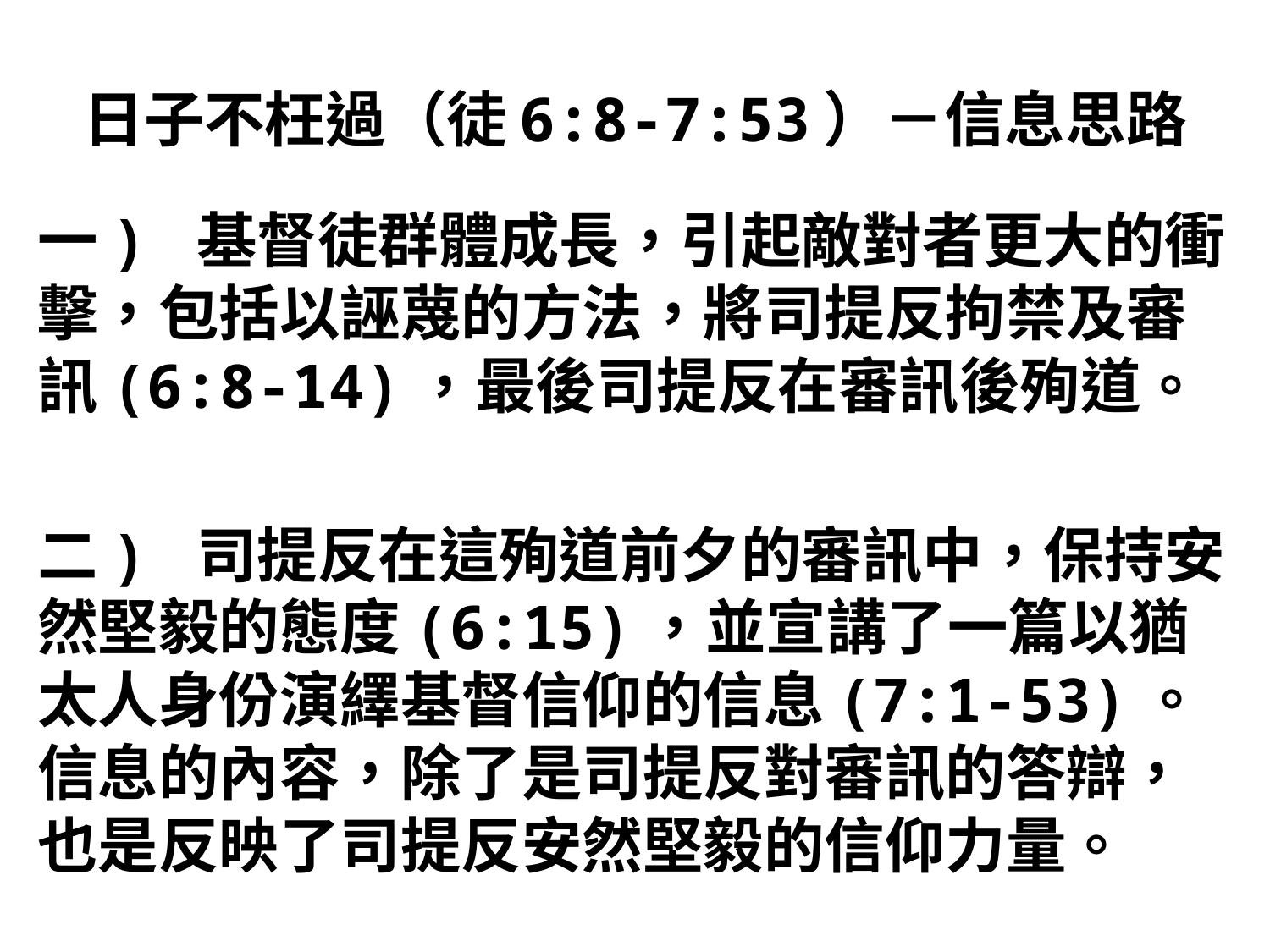

# 日子不枉過（徒6:8-7:53）－信息思路
一) 基督徒群體成長，引起敵對者更大的衝擊，包括以誣蔑的方法，將司提反拘禁及審訊(6:8-14)，最後司提反在審訊後殉道。

二) 司提反在這殉道前夕的審訊中，保持安然堅毅的態度(6:15)，並宣講了一篇以猶太人身份演繹基督信仰的信息(7:1-53)。信息的內容，除了是司提反對審訊的答辯，也是反映了司提反安然堅毅的信仰力量。